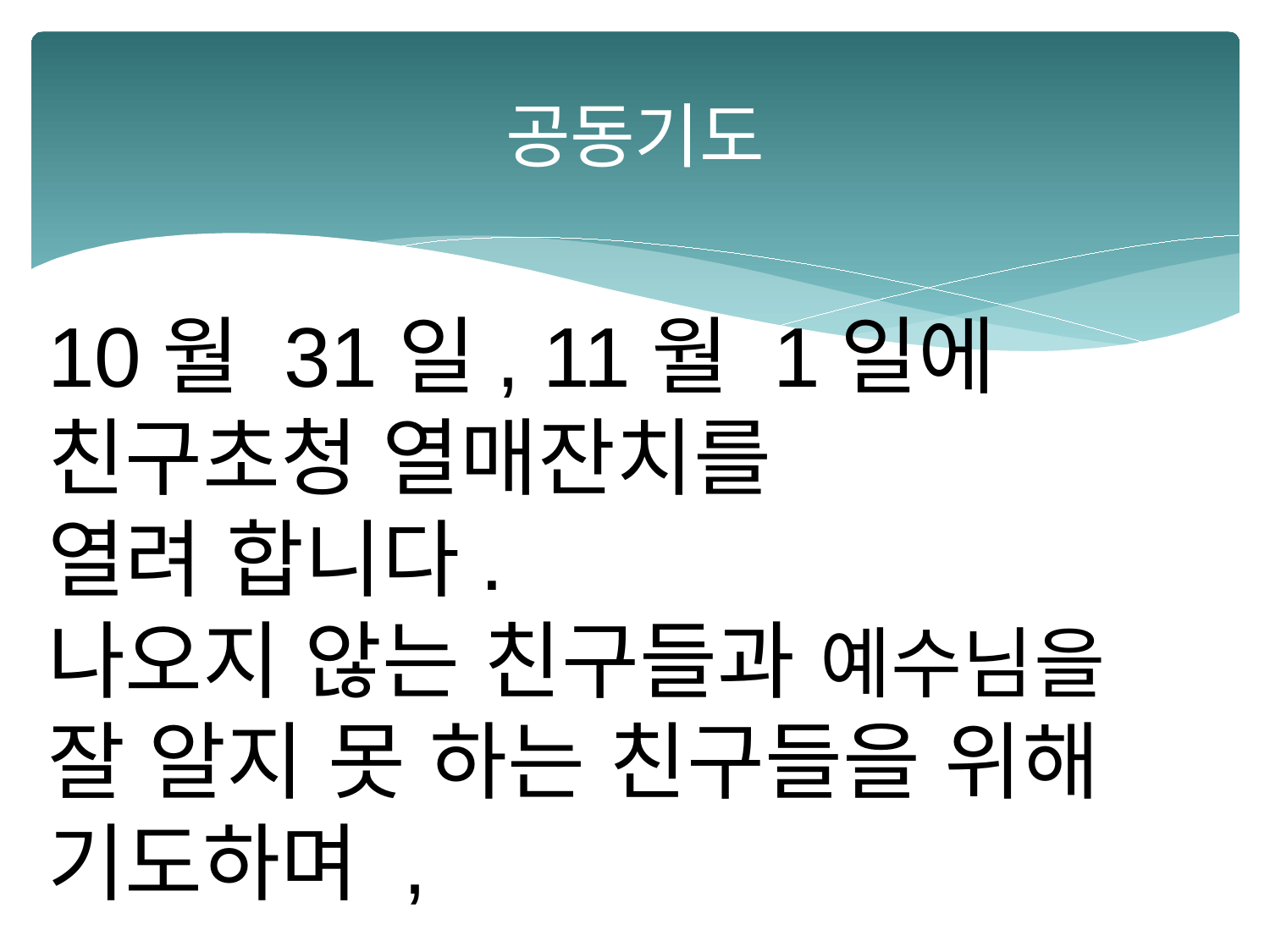

# 공동기도

10월 31일, 11월 1일에
친구초청 열매잔치를
열려 합니다.
나오지 않는 친구들과 예수님을
잘 알지 못 하는 친구들을 위해
기도하며 ,